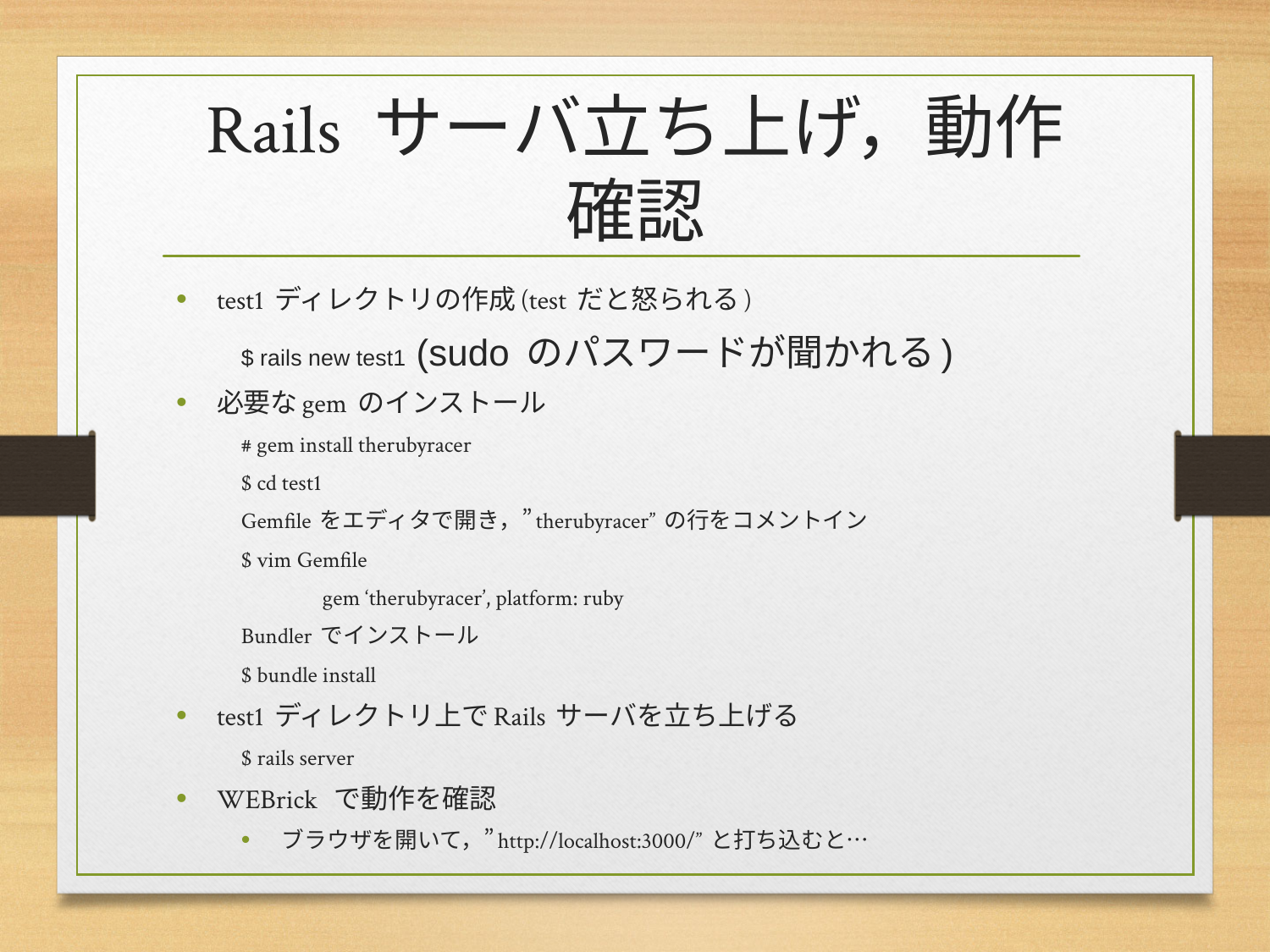

# Rails サーバ立ち上げ，動作確認
test1 ディレクトリの作成(test だと怒られる)
$ rails new test1 (sudo のパスワードが聞かれる)
必要なgem のインストール
# gem install therubyracer
$ cd test1
Gemfile をエディタで開き，”therubyracer” の行をコメントイン
$ vim Gemfile
 	gem ‘therubyracer’, platform: ruby
Bundler でインストール
$ bundle install
test1 ディレクトリ上でRails サーバを立ち上げる
$ rails server
WEBrick  で動作を確認
ブラウザを開いて，”http://localhost:3000/” と打ち込むと…